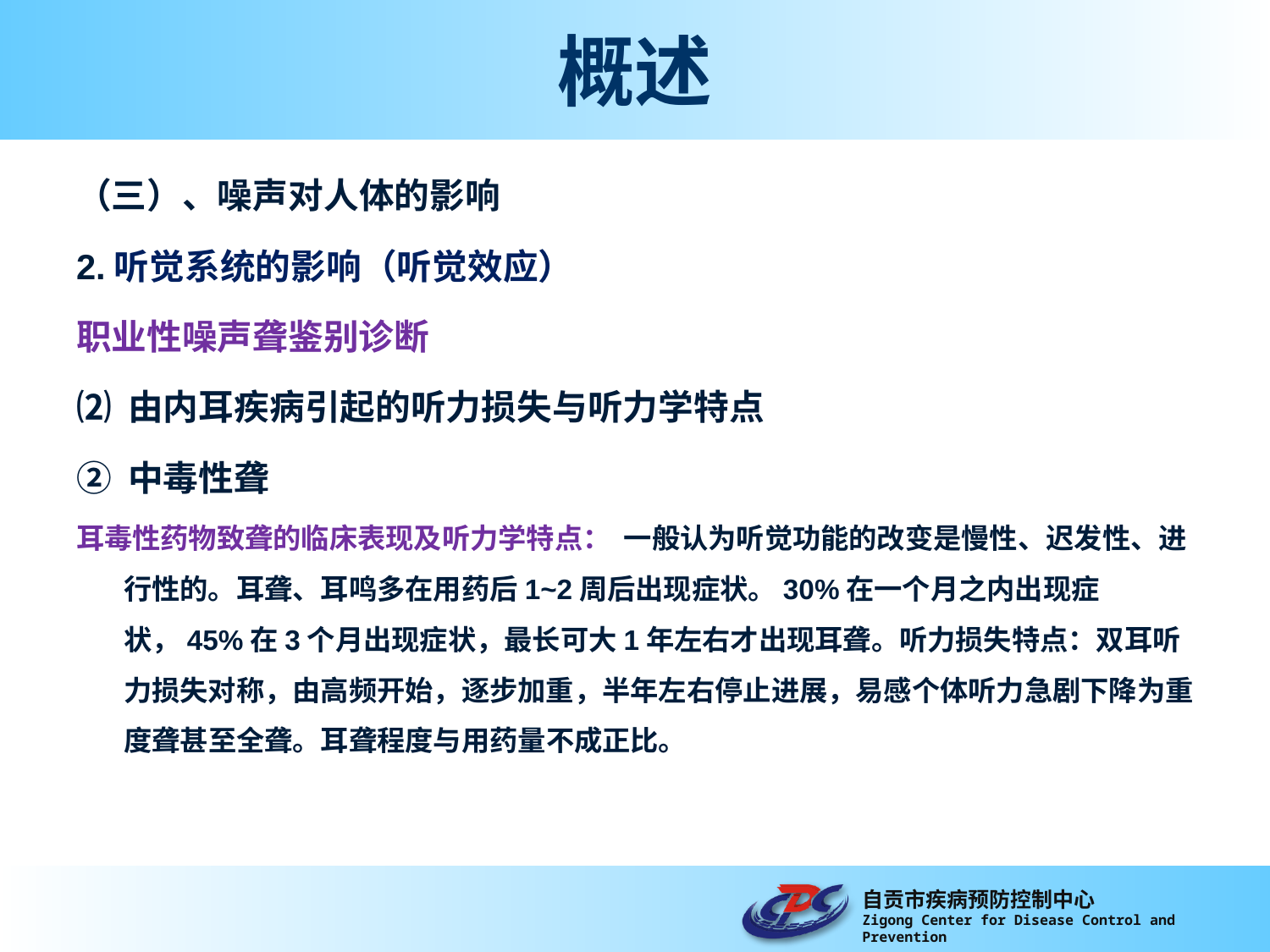

# 概述
（三）、噪声对人体的影响
2.听觉系统的影响（听觉效应）
职业性噪声聋鉴别诊断
⑵ 由内耳疾病引起的听力损失与听力学特点
② 中毒性聋
耳毒性药物致聋的临床表现及听力学特点：  一般认为听觉功能的改变是慢性、迟发性、进行性的。耳聋、耳鸣多在用药后1~2周后出现症状。30%在一个月之内出现症状，45%在3个月出现症状，最长可大1年左右才出现耳聋。听力损失特点：双耳听力损失对称，由高频开始，逐步加重，半年左右停止进展，易感个体听力急剧下降为重度聋甚至全聋。耳聋程度与用药量不成正比。

56